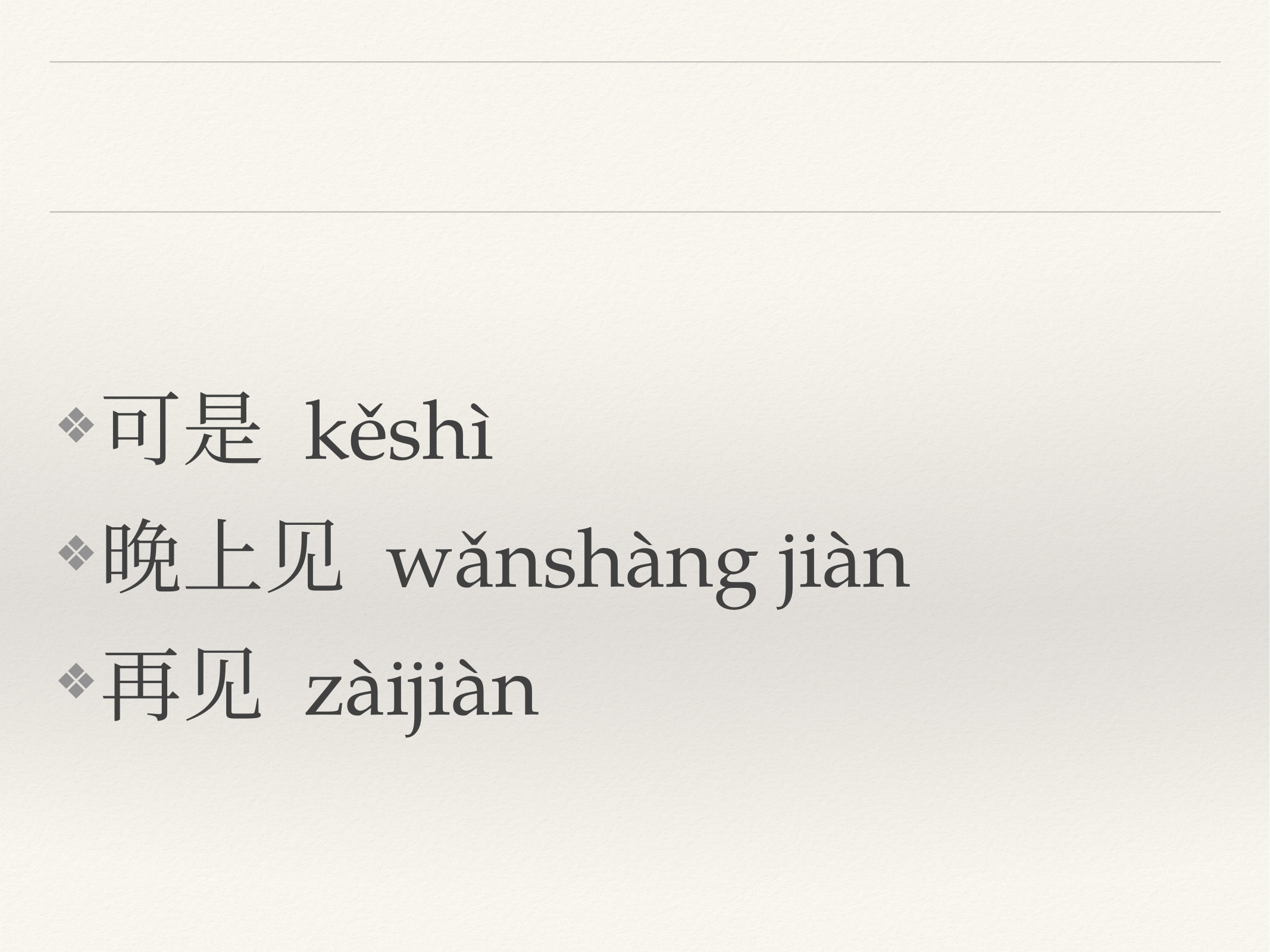

#
可是 kěshì
晚上见 wǎnshàng jiàn
再见 zàijiàn